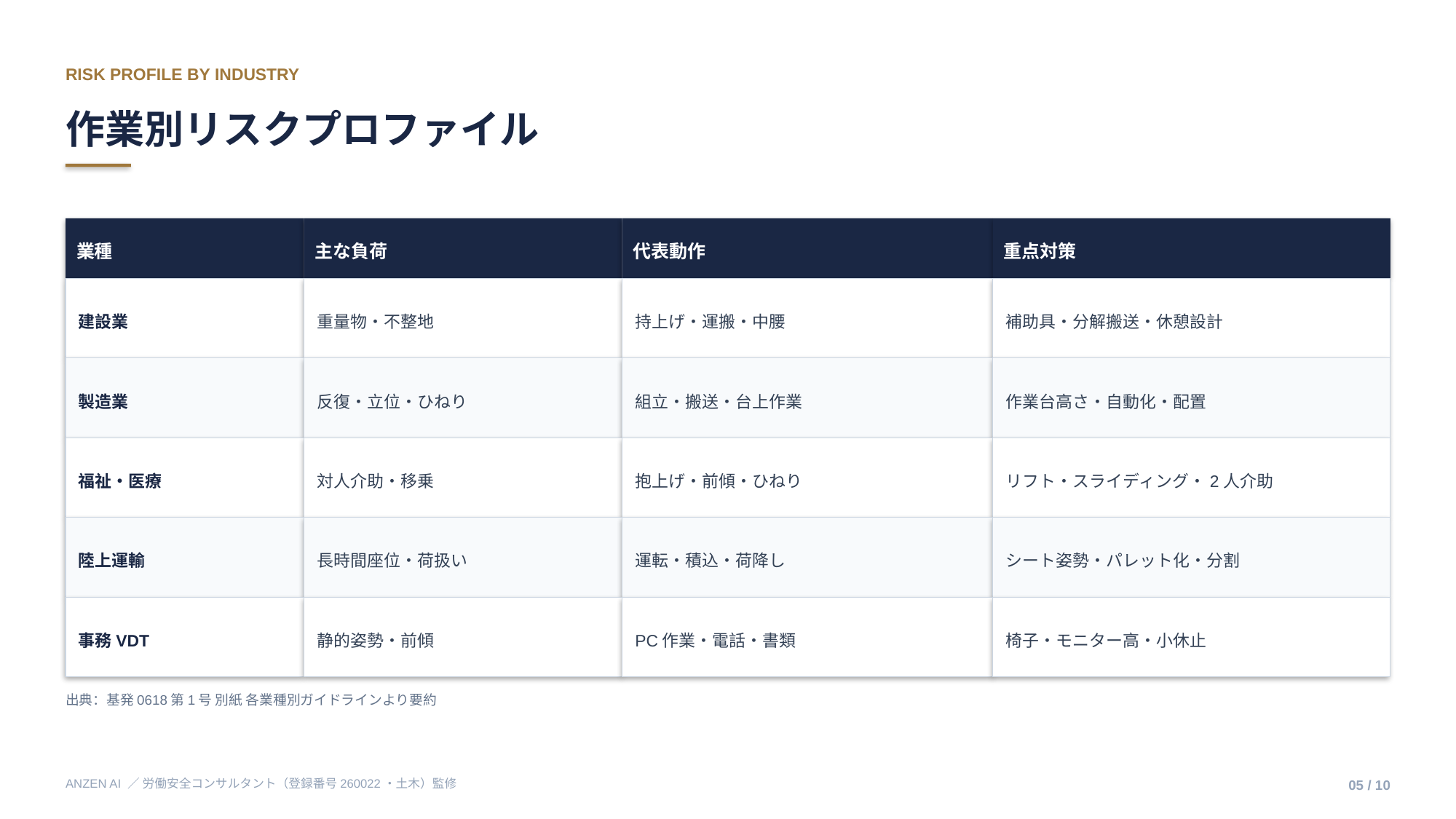

RISK PROFILE BY INDUSTRY
作業別リスクプロファイル

業種

主な負荷

代表動作

重点対策

建設業

重量物・不整地

持上げ・運搬・中腰

補助具・分解搬送・休憩設計

製造業

反復・立位・ひねり

組立・搬送・台上作業

作業台高さ・自動化・配置

福祉・医療

対人介助・移乗

抱上げ・前傾・ひねり

リフト・スライディング・2人介助

陸上運輸

長時間座位・荷扱い

運転・積込・荷降し

シート姿勢・パレット化・分割

事務VDT

静的姿勢・前傾

PC作業・電話・書類

椅子・モニター高・小休止
出典：基発0618第1号 別紙 各業種別ガイドラインより要約
ANZEN AI ／ 労働安全コンサルタント（登録番号260022・土木）監修
05 / 10